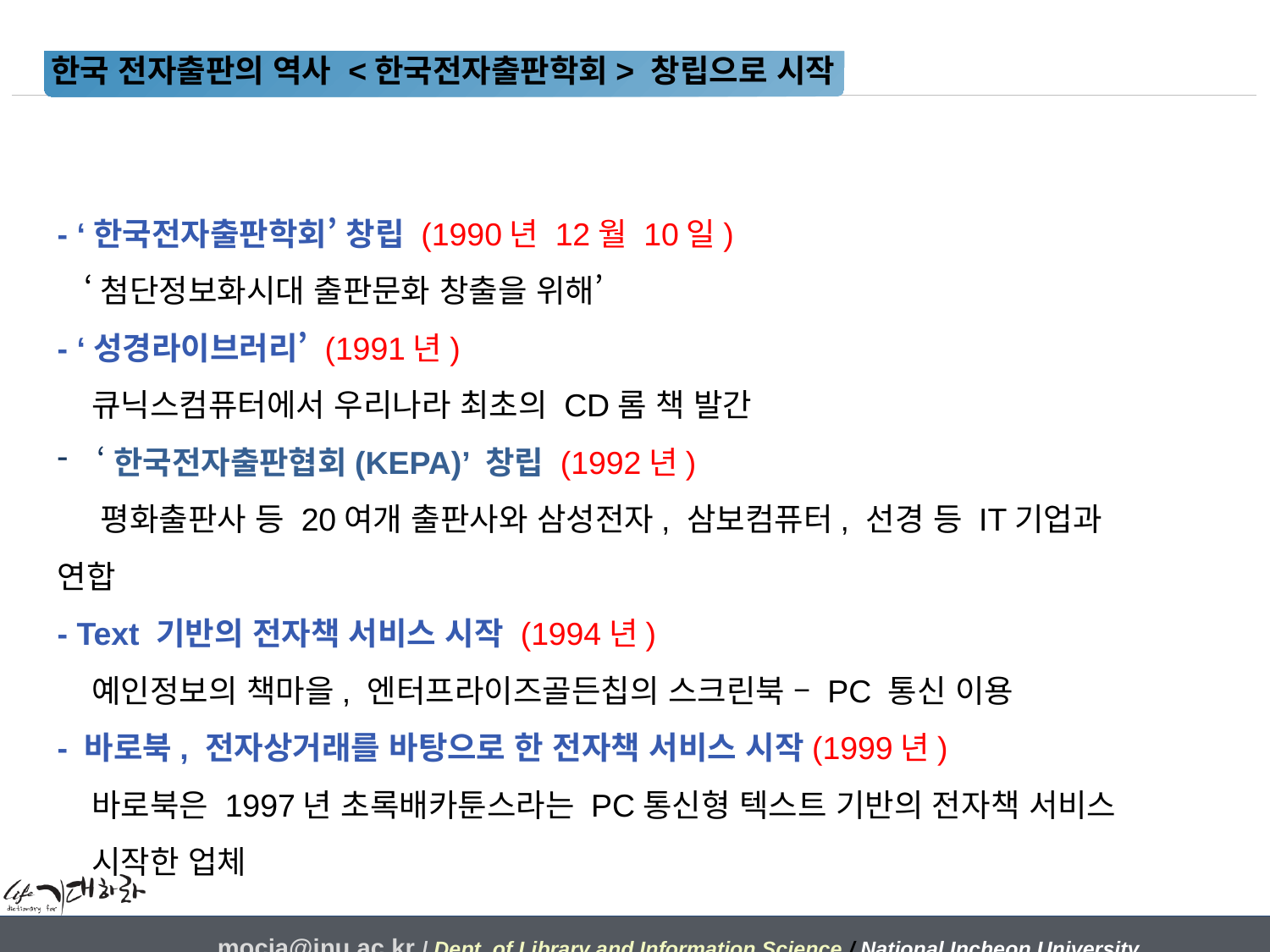

한국 전자출판의 역사 <한국전자출판학회> 창립으로 시작

- ‘한국전자출판학회’ 창립 (1990년 12월 10일)
   ‘첨단정보화시대 출판문화 창출을 위해’
- ‘성경라이브러리’ (1991년)
   큐닉스컴퓨터에서 우리나라 최초의 CD롬 책 발간
‘한국전자출판협회(KEPA)’ 창립 (1992년)
    평화출판사 등 20여개 출판사와 삼성전자, 삼보컴퓨터, 선경 등 IT기업과 연합
- Text 기반의 전자책 서비스 시작 (1994년)
   예인정보의 책마을, 엔터프라이즈골든칩의 스크린북 – PC 통신 이용
- 바로북, 전자상거래를 바탕으로 한 전자책 서비스 시작(1999년)
   바로북은 1997년 초록배카툰스라는 PC통신형 텍스트 기반의 전자책 서비스
   시작한 업체

mocja@inu.ac.kr / Dept. of Library and Information Science / National Incheon University